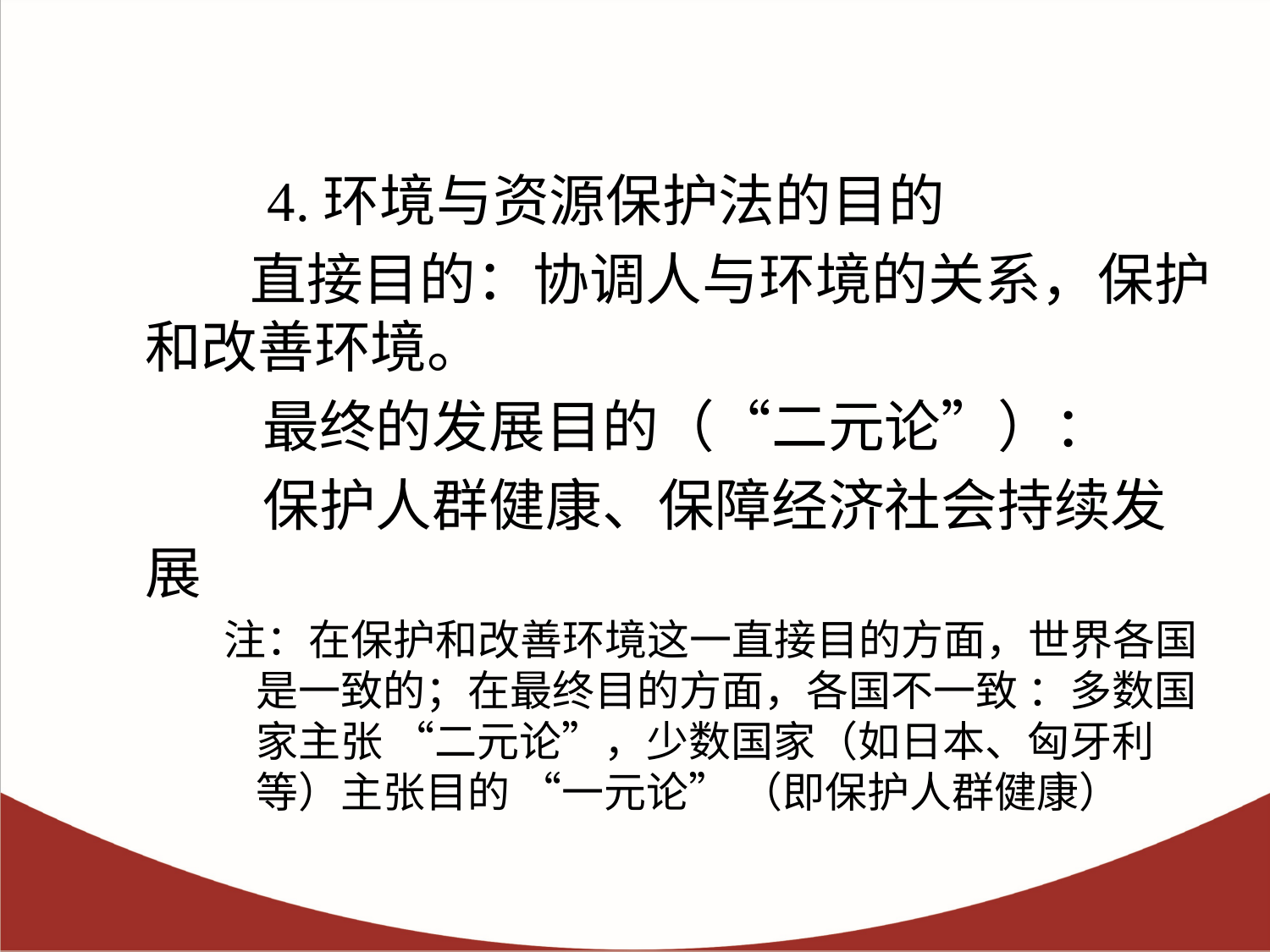

4.环境与资源保护法的目的
           直接目的：协调人与环境的关系，保护和改善环境。
            最终的发展目的（“二元论”）：
            保护人群健康、保障经济社会持续发展
注：在保护和改善环境这一直接目的方面，世界各国是一致的；在最终目的方面，各国不一致 ：多数国家主张 “二元论”，少数国家（如日本、匈牙利等）主张目的 “一元论” （即保护人群健康）